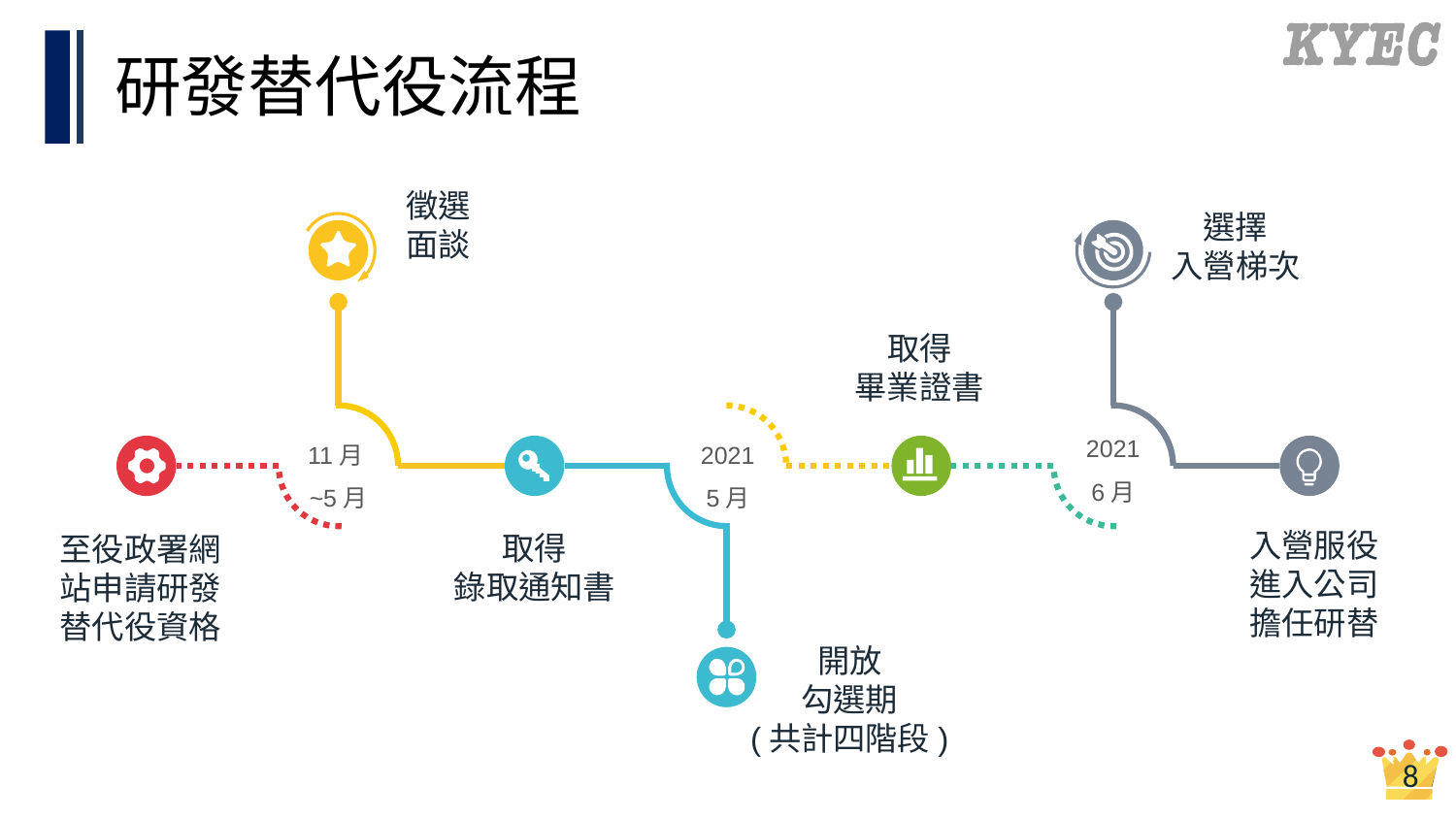

# 研發替代役流程
徵選
面談
選擇
入營梯次

取得
畢業證書
2021
6月
11月~5月
2021
5月

入營服役
進入公司
擔任研替
取得
錄取通知書
至役政署網站申請研發替代役資格
開放
勾選期
(共計四階段)